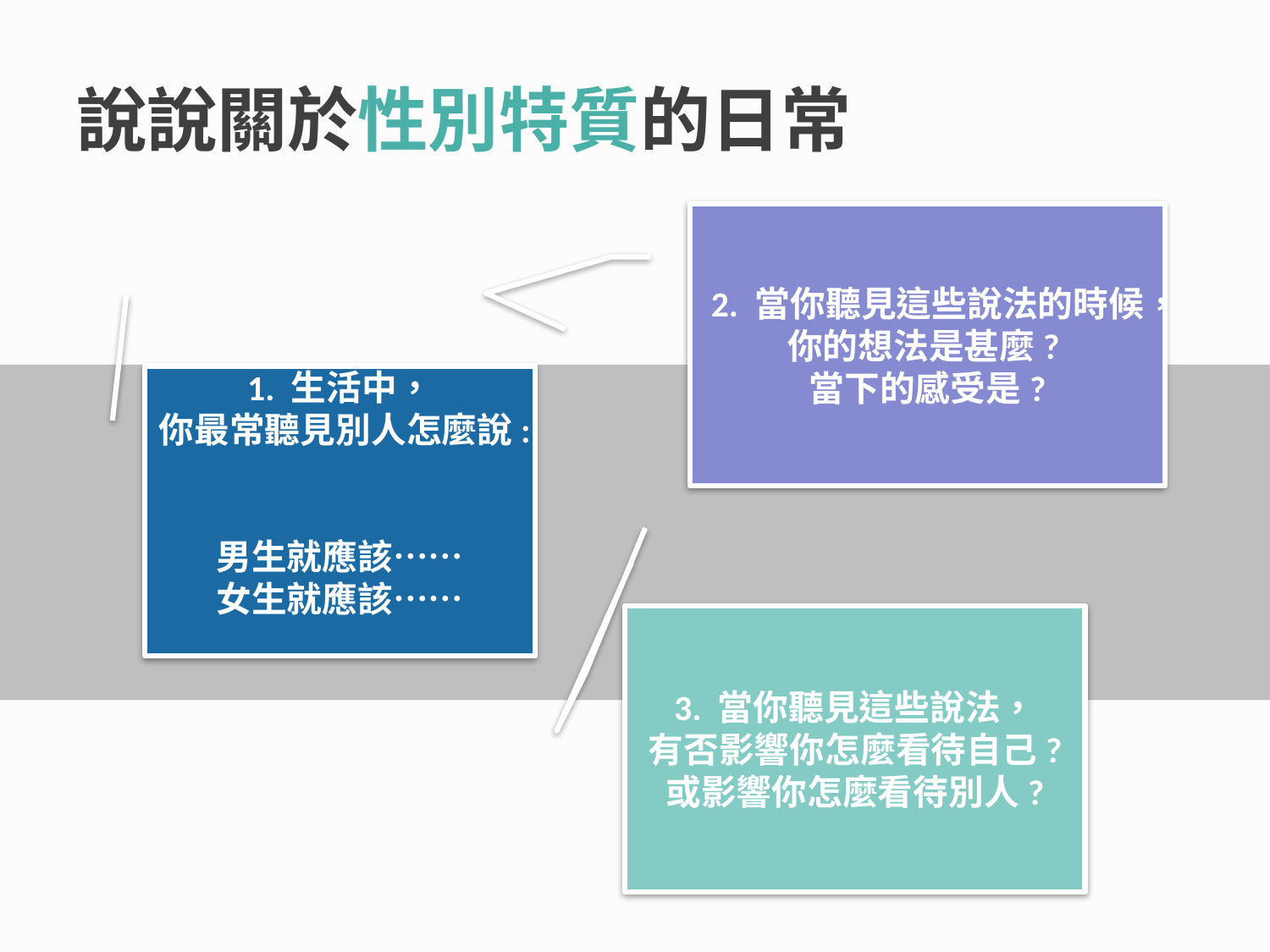

# 說說關於性別特質的日常
2. 當你聽見這些說法的時候，你的想法是甚麼?
當下的感受是?

1. 生活中，
你最常聽見別人怎麼說:

男生就應該……
女生就應該……

3. 當你聽見這些說法，
有否影響你怎麼看待自己? 或影響你怎麼看待別人?